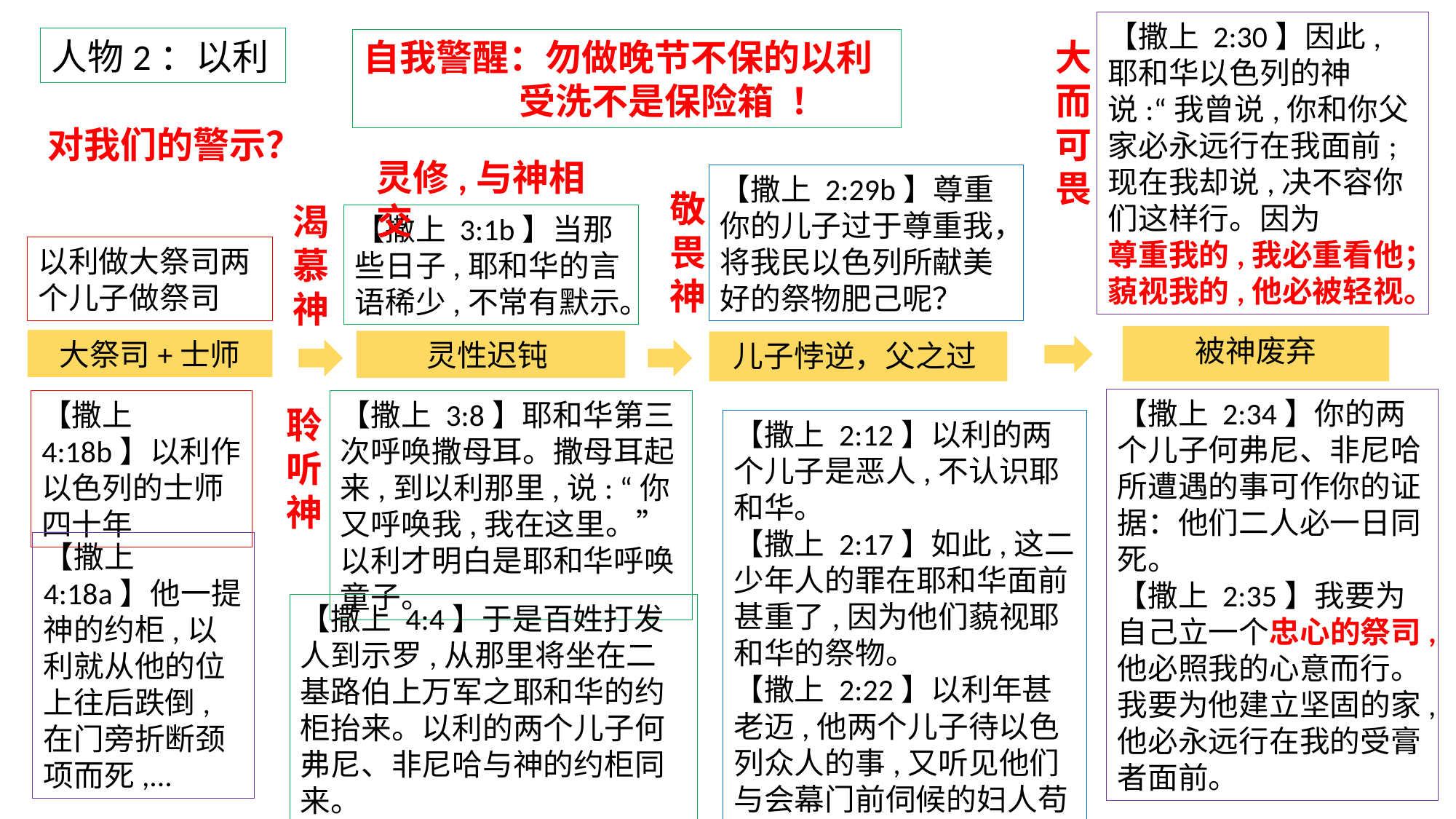

【撒上 2:30】因此,耶和华以色列的神说:“我曾说,你和你父家必永远行在我面前;现在我却说,决不容你们这样行。因为
尊重我的,我必重看他；藐视我的,他必被轻视。
人物2：以利
大而可畏
自我警醒：勿做晚节不保的以利
                  受洗不是保险箱  ！
对我们的警示？
灵修,与神相交
【撒上 2:29b】尊重你的儿子过于尊重我，将我民以色列所献美好的祭物肥己呢？
敬畏神
渴慕神
【撒上 3:1b】当那些日子,耶和华的言语稀少,不常有默示。
以利做大祭司两个儿子做祭司
被神废弃
大祭司+士师
灵性迟钝
儿子悖逆，父之过

【撒上 2:34】你的两个儿子何弗尼、非尼哈所遭遇的事可作你的证据：他们二人必一日同死。
【撒上 2:35】我要为自己立一个忠心的祭司,他必照我的心意而行。我要为他建立坚固的家,他必永远行在我的受膏者面前。
【撒上 4:18b】以利作以色列的士师四十年
【撒上 3:8】耶和华第三次呼唤撒母耳。撒母耳起来,到以利那里,说: “你又呼唤我,我在这里。”以利才明白是耶和华呼唤童子。
聆听神
【撒上 2:12】以利的两个儿子是恶人,不认识耶和华。
【撒上 2:17】如此,这二少年人的罪在耶和华面前甚重了,因为他们藐视耶和华的祭物。
【撒上 2:22】以利年甚老迈,他两个儿子待以色列众人的事,又听见他们与会幕门前伺候的妇人苟合。
【撒上 4:18a】他一提神的约柜,以利就从他的位上往后跌倒,在门旁折断颈项而死,...
【撒上 4:4】于是百姓打发人到示罗,从那里将坐在二基路伯上万军之耶和华的约柜抬来。以利的两个儿子何弗尼、非尼哈与神的约柜同来。